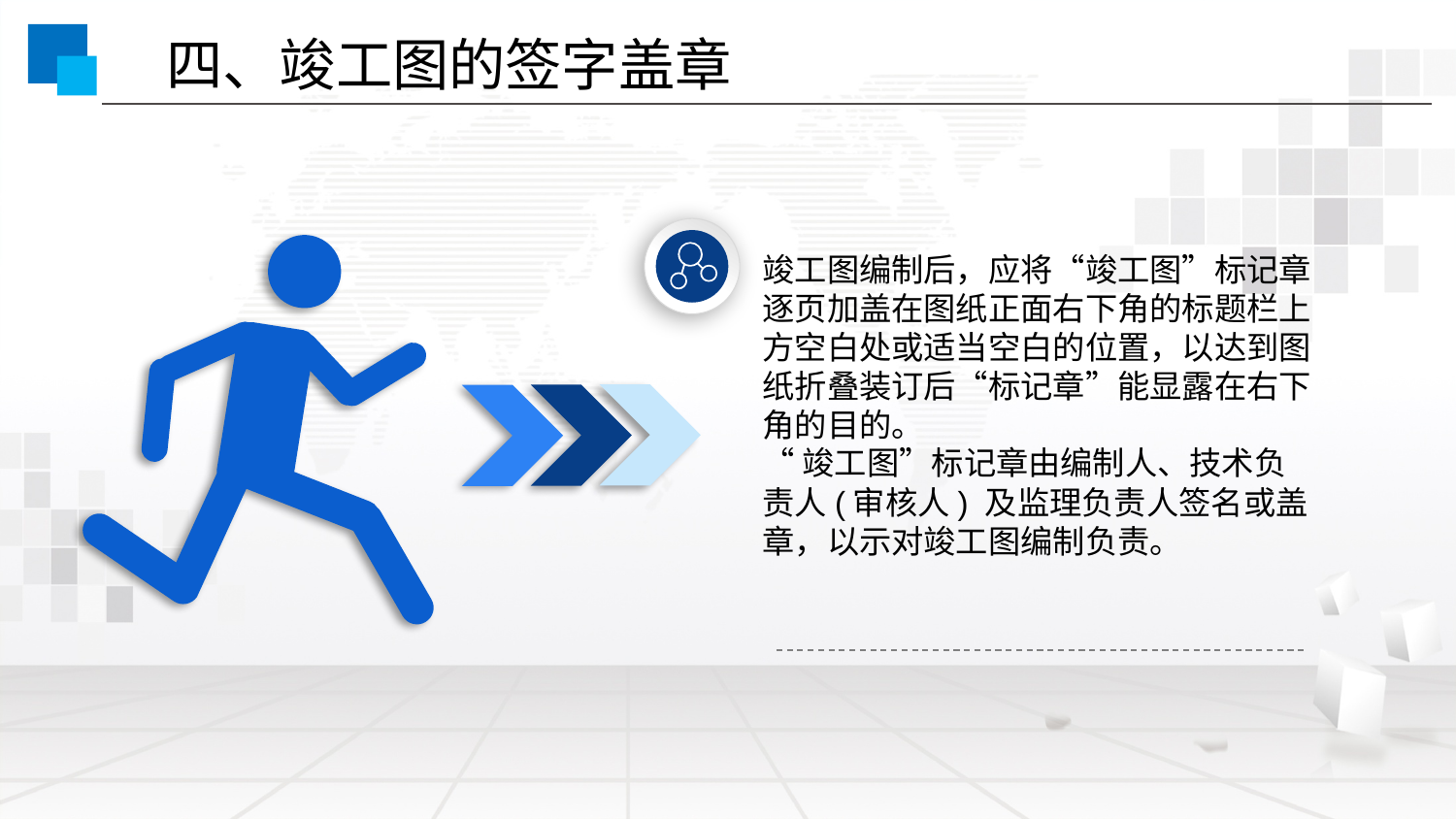

四、竣工图的签字盖章

竣工图编制后，应将“竣工图”标记章逐页加盖在图纸正面右下角的标题栏上方空白处或适当空白的位置，以达到图纸折叠装订后“标记章”能显露在右下角的目的。
“竣工图”标记章由编制人、技术负责人(审核人) 及监理负责人签名或盖章，以示对竣工图编制负责。